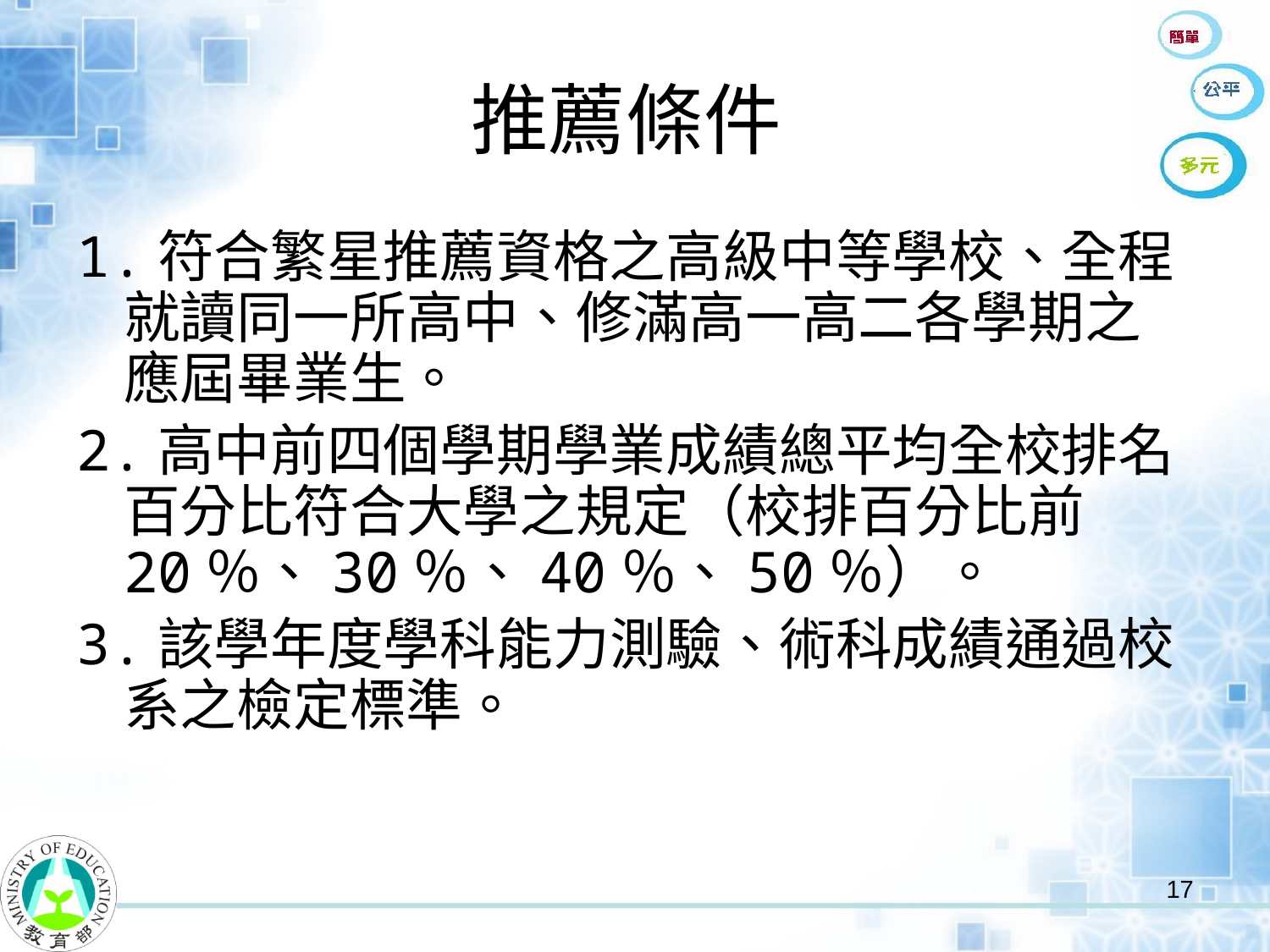

推薦條件
1.符合繁星推薦資格之高級中等學校、全程就讀同一所高中、修滿高一高二各學期之應屆畢業生。
2.高中前四個學期學業成績總平均全校排名百分比符合大學之規定（校排百分比前20％、30％、40％、50％）。
3.該學年度學科能力測驗、術科成績通過校系之檢定標準。
17